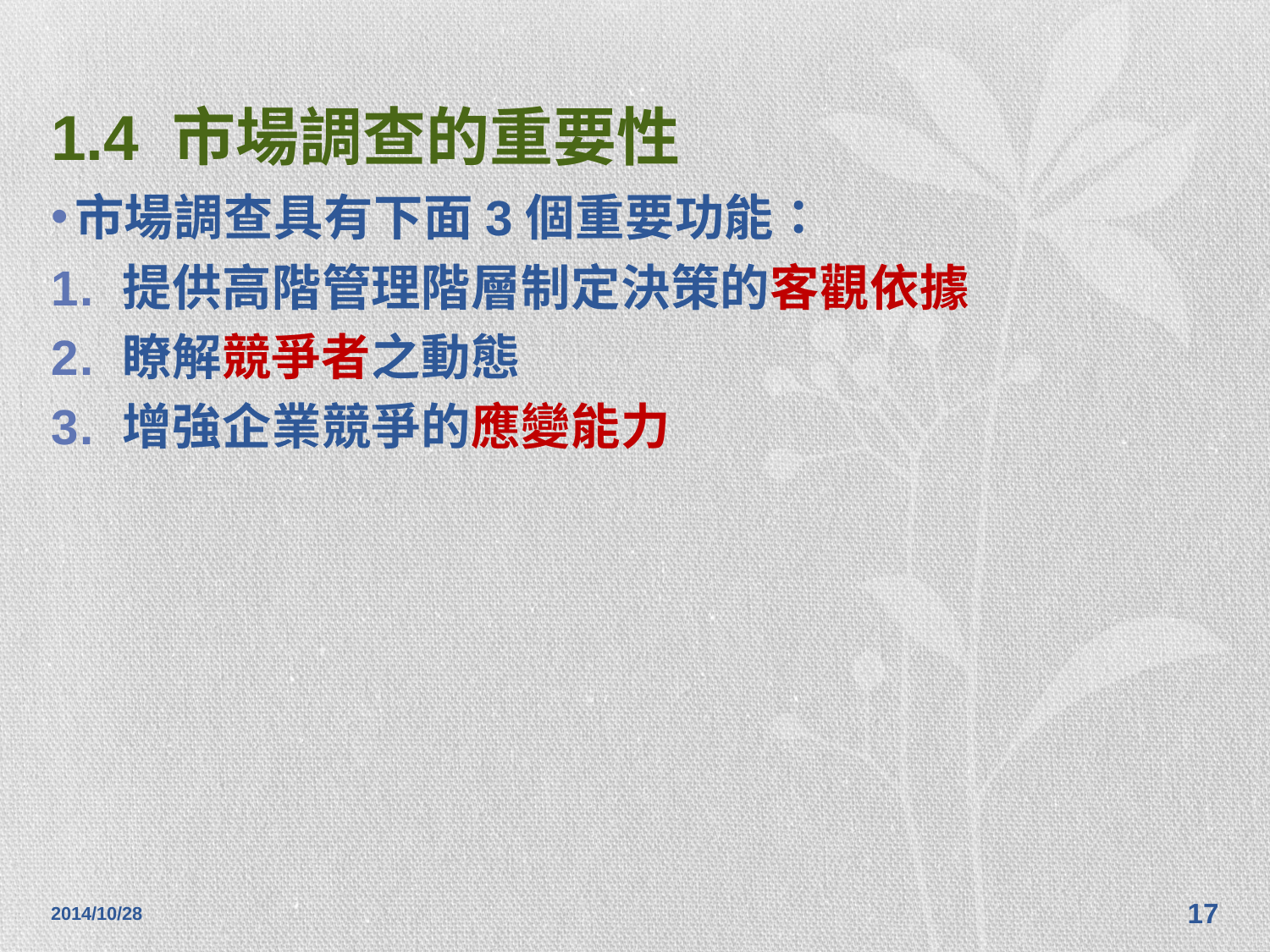

# 1.4 市場調查的重要性
市場調查具有下面3個重要功能：
提供高階管理階層制定決策的客觀依據
瞭解競爭者之動態
增強企業競爭的應變能力

2014/10/28
17